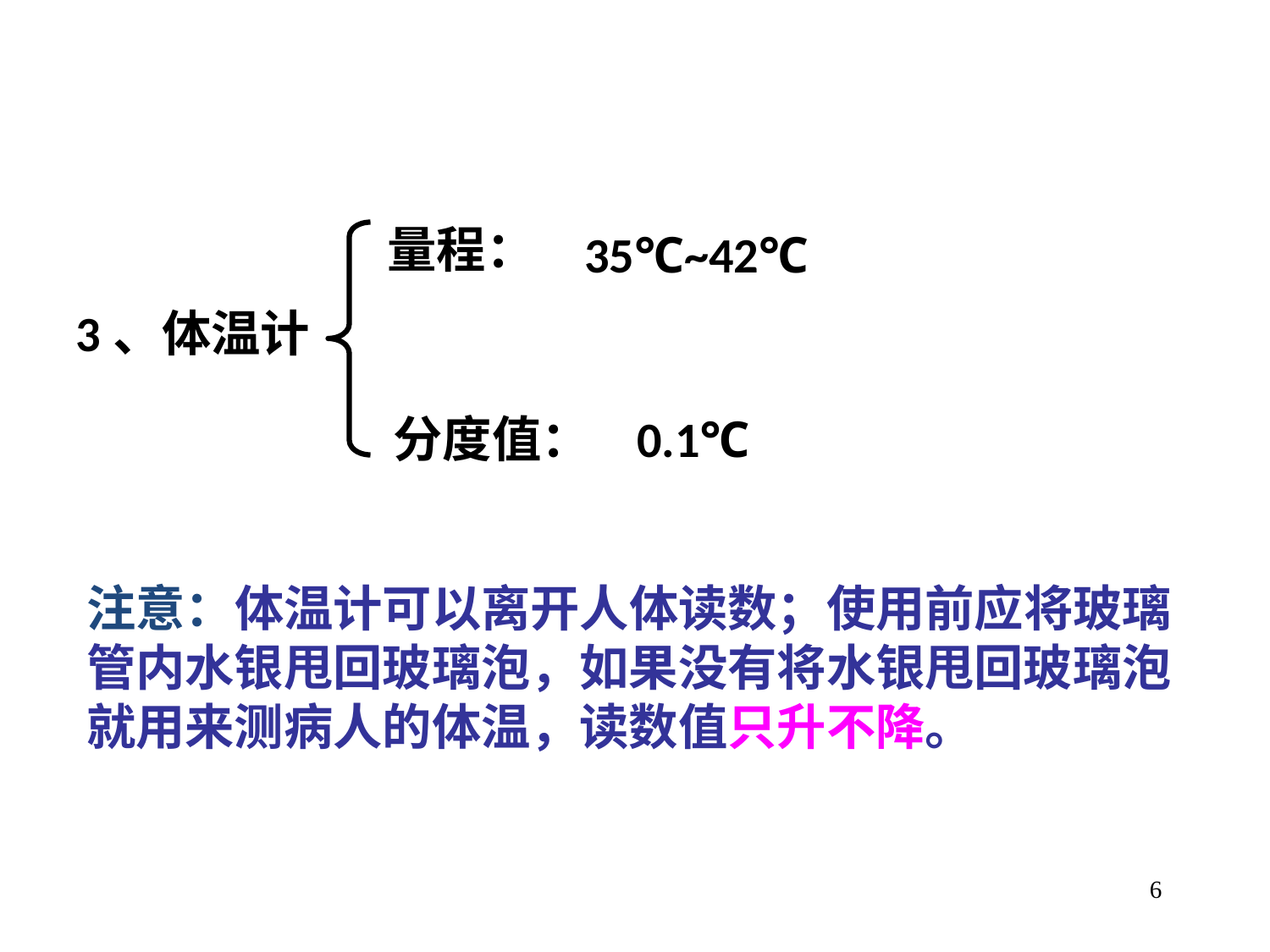

量程：
35℃~42℃

3、体温计
分度值：
0.1℃
注意：体温计可以离开人体读数；使用前应将玻璃管内水银甩回玻璃泡，如果没有将水银甩回玻璃泡就用来测病人的体温，读数值只升不降。
6